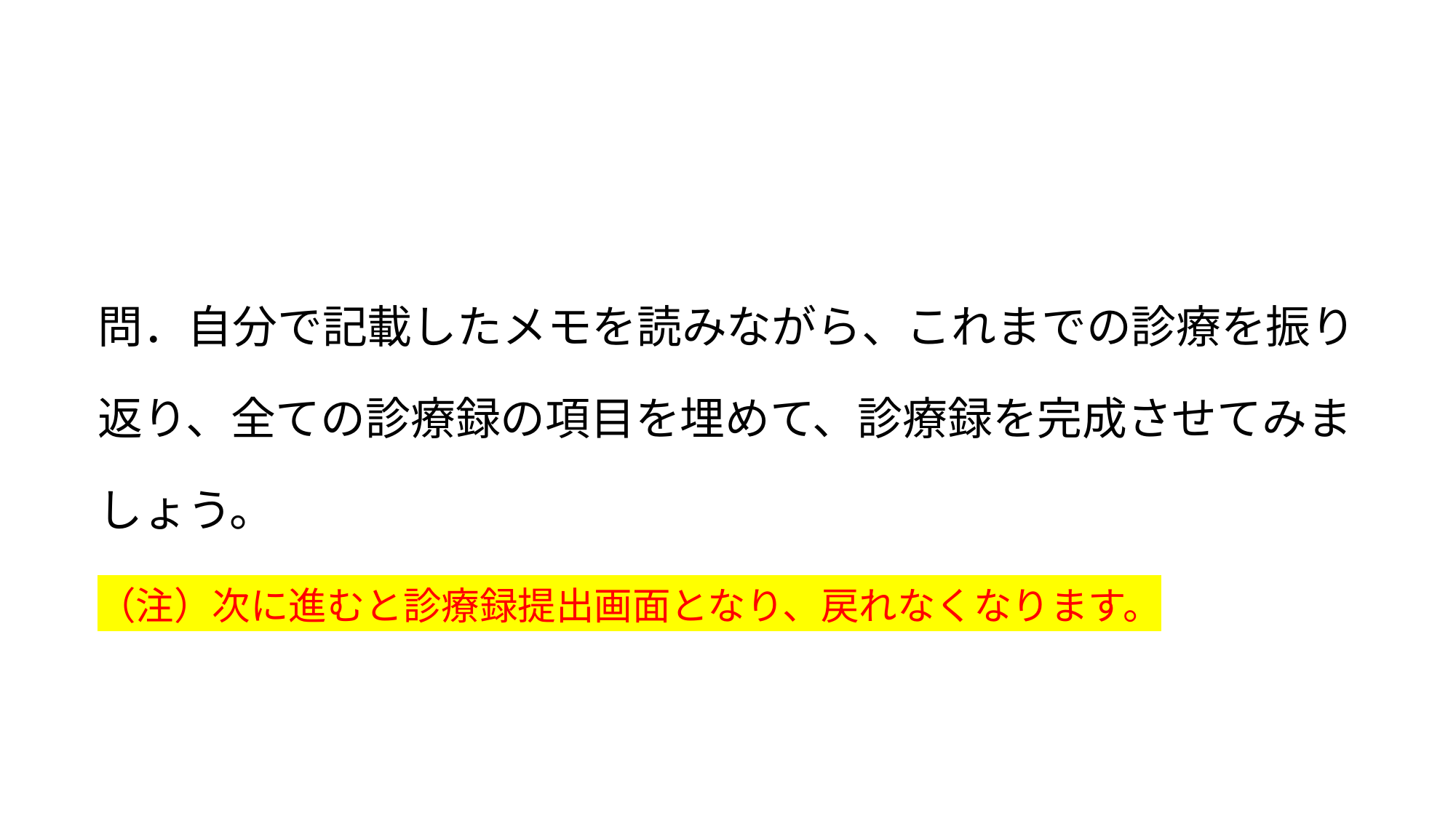

問．自分で記載したメモを読みながら、これまでの診療を振り返り、全ての診療録の項目を埋めて、診療録を完成させてみましょう。
（注）次に進むと診療録提出画面となり、戻れなくなります。